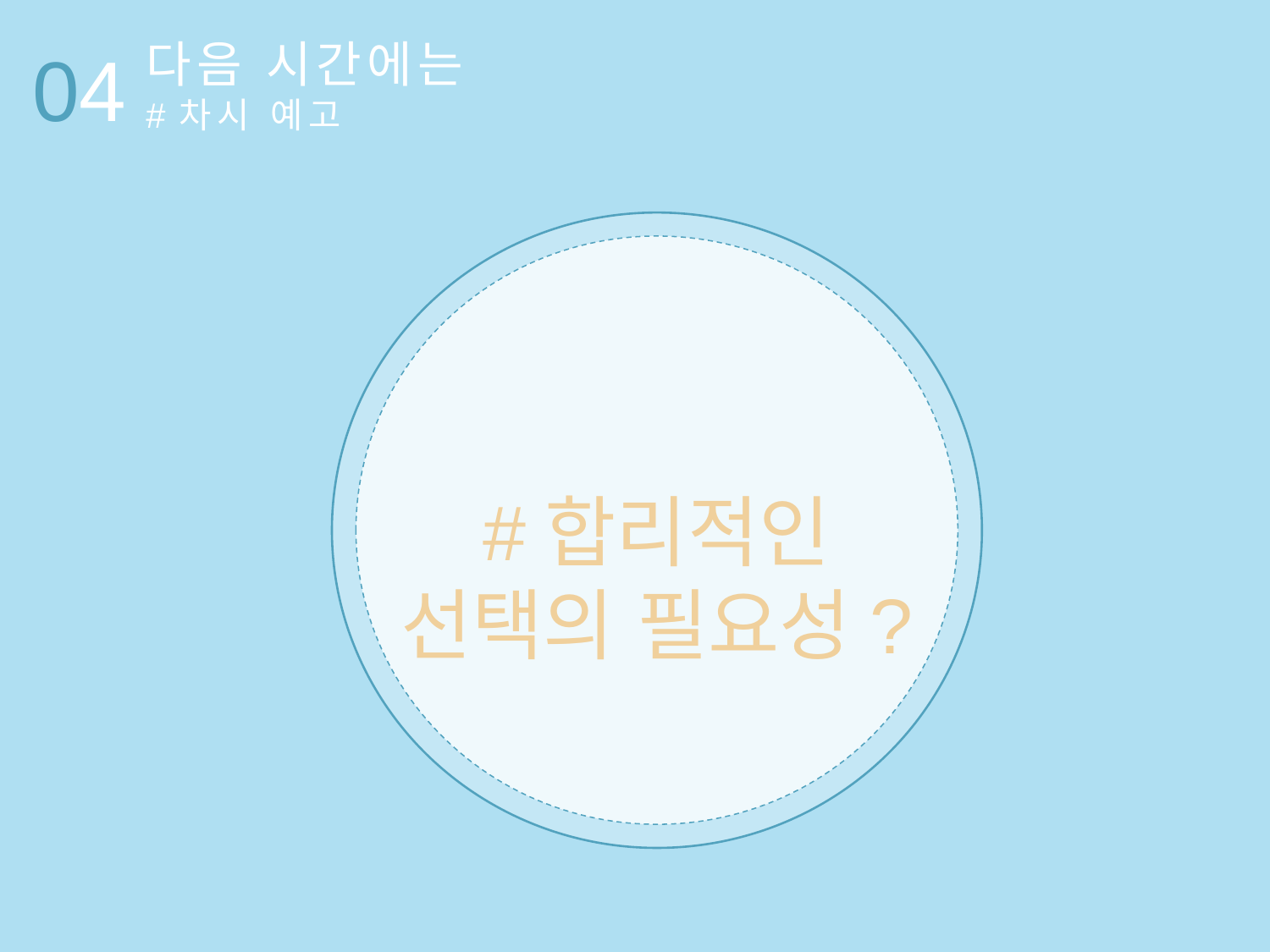

다음 시간에는
#차시 예고

04

#합리적인 선택의 필요성?